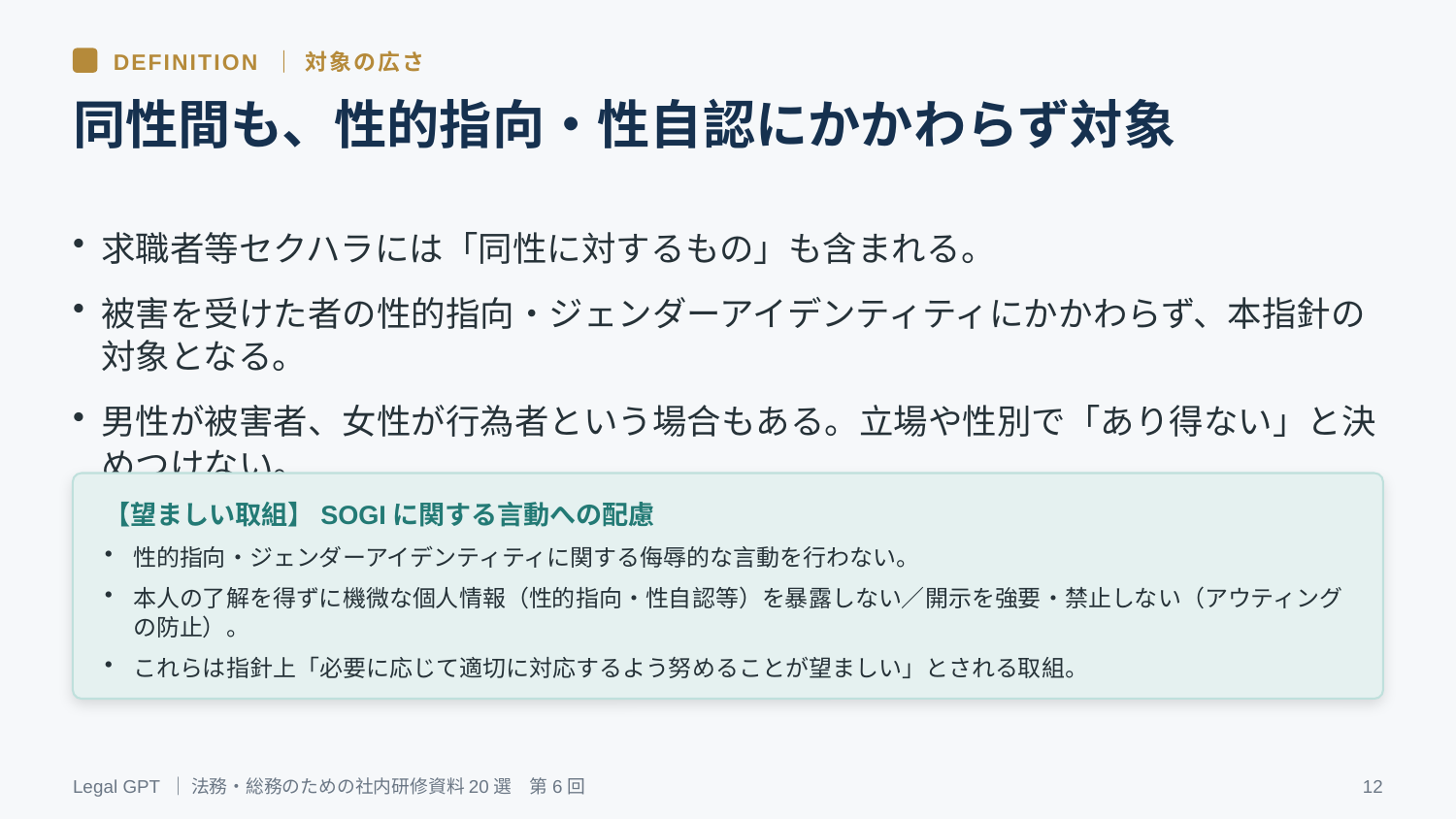

DEFINITION ｜ 対象の広さ

同性間も、性的指向・性自認にかかわらず対象
求職者等セクハラには「同性に対するもの」も含まれる。
被害を受けた者の性的指向・ジェンダーアイデンティティにかかわらず、本指針の対象となる。
男性が被害者、女性が行為者という場合もある。立場や性別で「あり得ない」と決めつけない。

【望ましい取組】SOGIに関する言動への配慮
性的指向・ジェンダーアイデンティティに関する侮辱的な言動を行わない。
本人の了解を得ずに機微な個人情報（性的指向・性自認等）を暴露しない／開示を強要・禁止しない（アウティングの防止）。
これらは指針上「必要に応じて適切に対応するよう努めることが望ましい」とされる取組。
Legal GPT ｜ 法務・総務のための社内研修資料20選　第6回
12